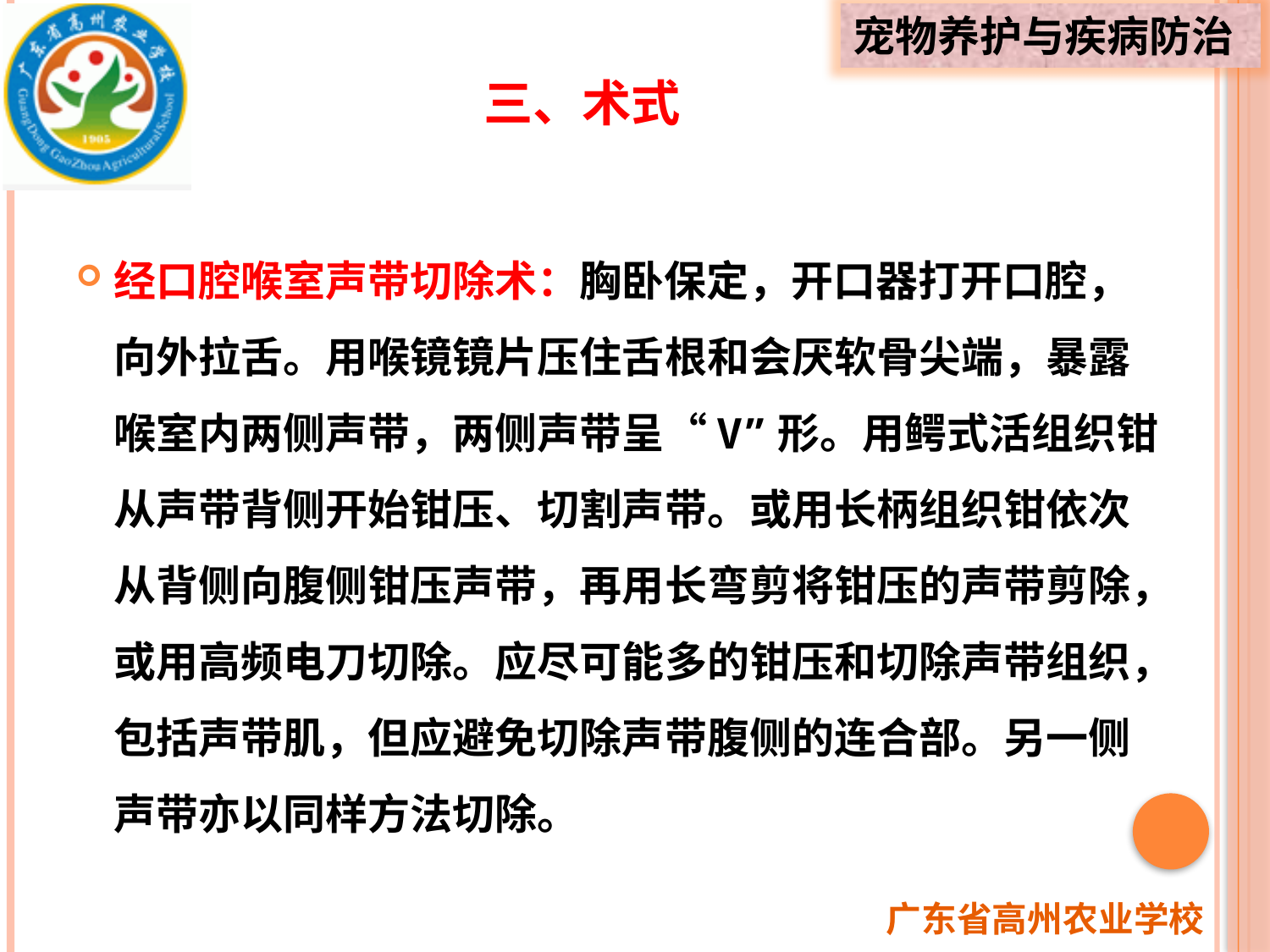

# 三、术式
经口腔喉室声带切除术：胸卧保定，开口器打开口腔，向外拉舌。用喉镜镜片压住舌根和会厌软骨尖端，暴露喉室内两侧声带，两侧声带呈“V”形。用鳄式活组织钳从声带背侧开始钳压、切割声带。或用长柄组织钳依次从背侧向腹侧钳压声带，再用长弯剪将钳压的声带剪除，或用高频电刀切除。应尽可能多的钳压和切除声带组织，包括声带肌，但应避免切除声带腹侧的连合部。另一侧声带亦以同样方法切除。